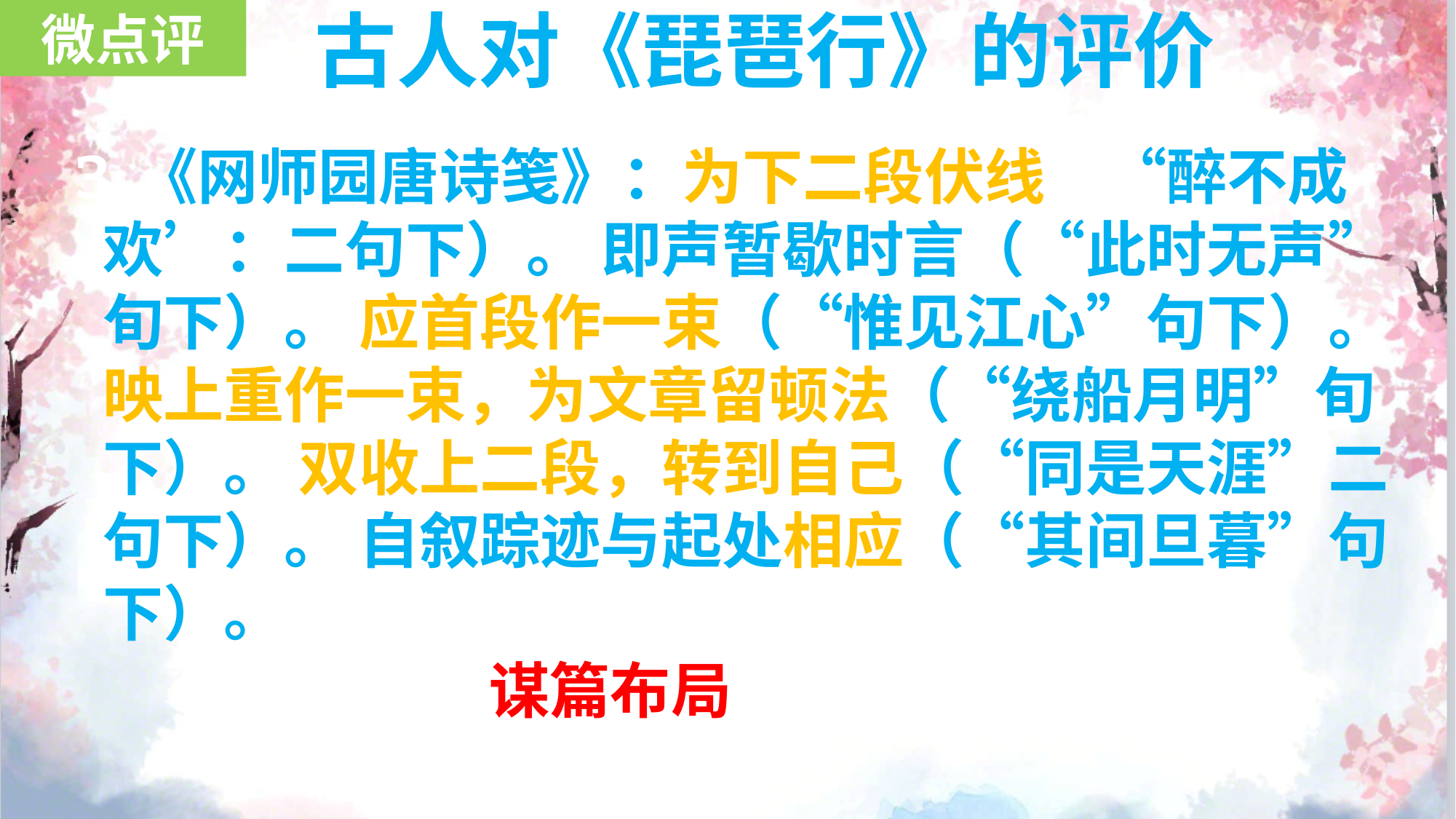

微点评
古人对《琵琶行》的评价
3.《网师园唐诗笺》：为下二段伏线（“醉不成欢’：二句下）。 即声暂歇时言（“此时无声”旬下）。 应首段作一束（“惟见江心”句下）。 映上重作一束，为文章留顿法（“绕船月明”旬下）。 双收上二段，转到自己（“同是天涯”二句下）。 自叙踪迹与起处相应（“其间旦暮”句下）。

谋篇布局